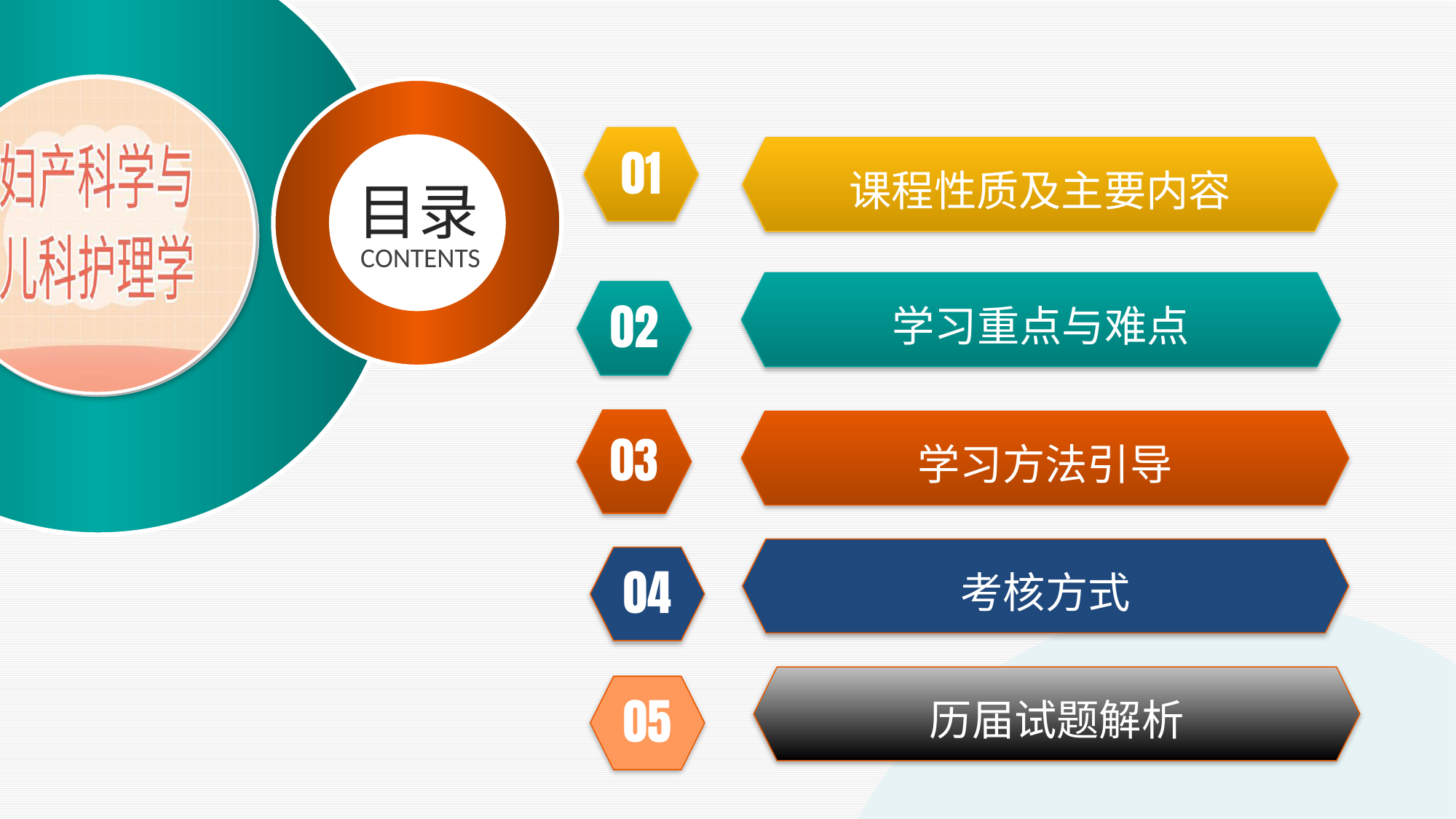

目录
CONTENTS
01
课程性质及主要内容
学习重点与难点
02
03
学习方法引导
考核方式
04
历届试题解析
05